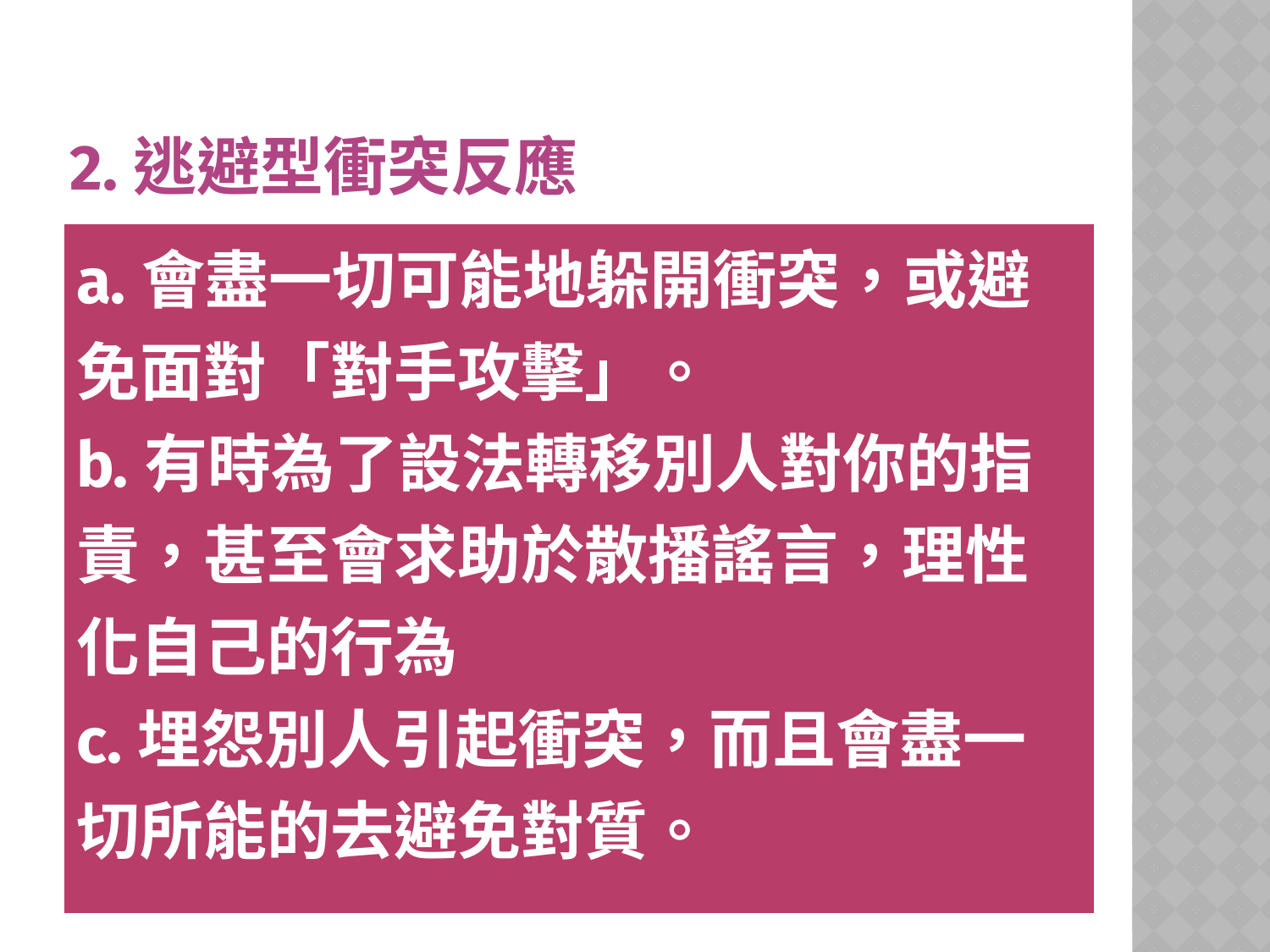

# 2.逃避型衝突反應
| a.會盡一切可能地躲開衝突，或避免面對「對手攻擊」。 b.有時為了設法轉移別人對你的指責，甚至會求助於散播謠言，理性化自己的行為 c.埋怨別人引起衝突，而且會盡一切所能的去避免對質。 |
| --- |